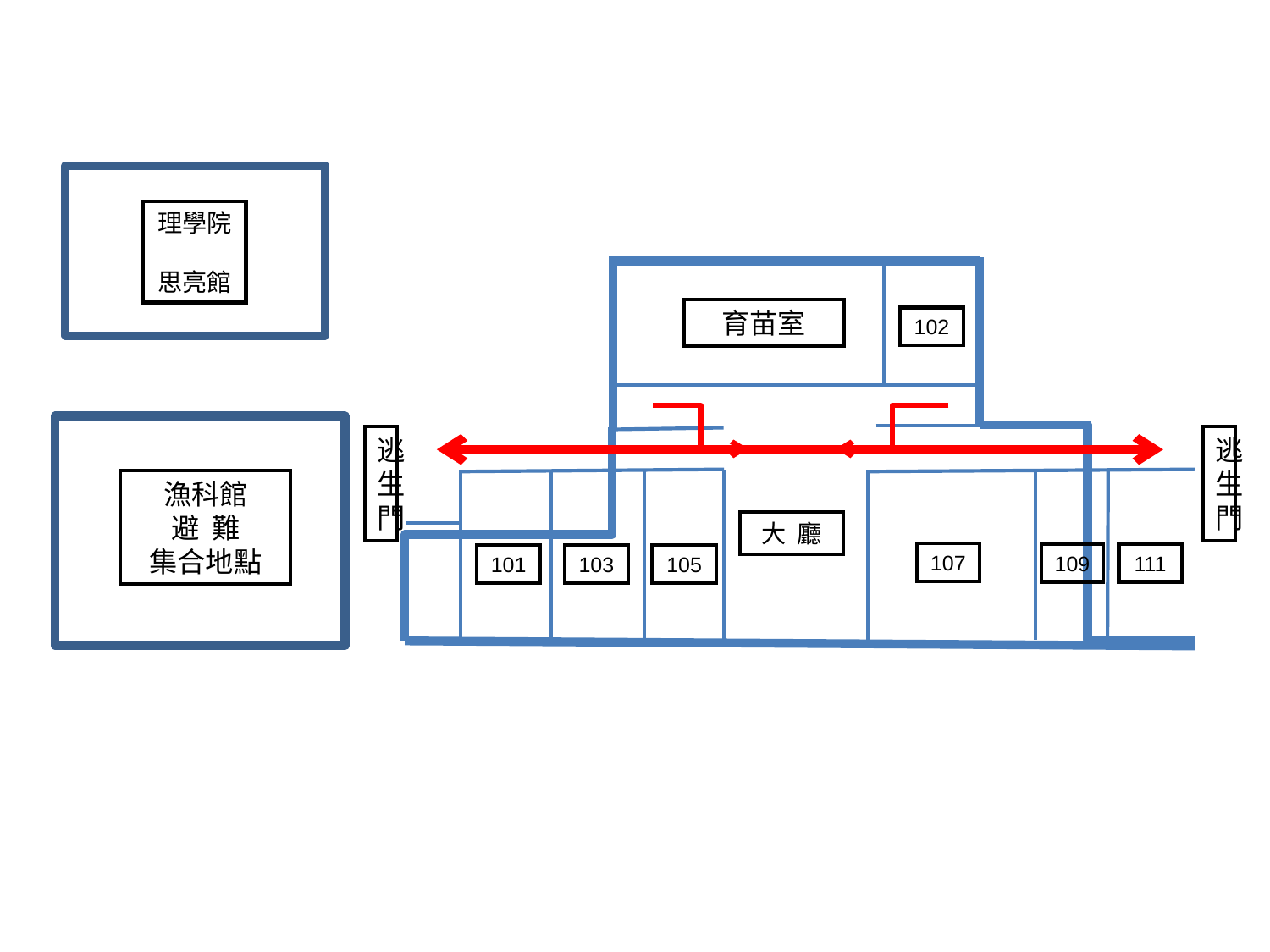

理學院
思亮館
育苗室
102
107
111
103
105
101
逃生門
逃生門
大  廳
109

漁科館
避  難
集合地點